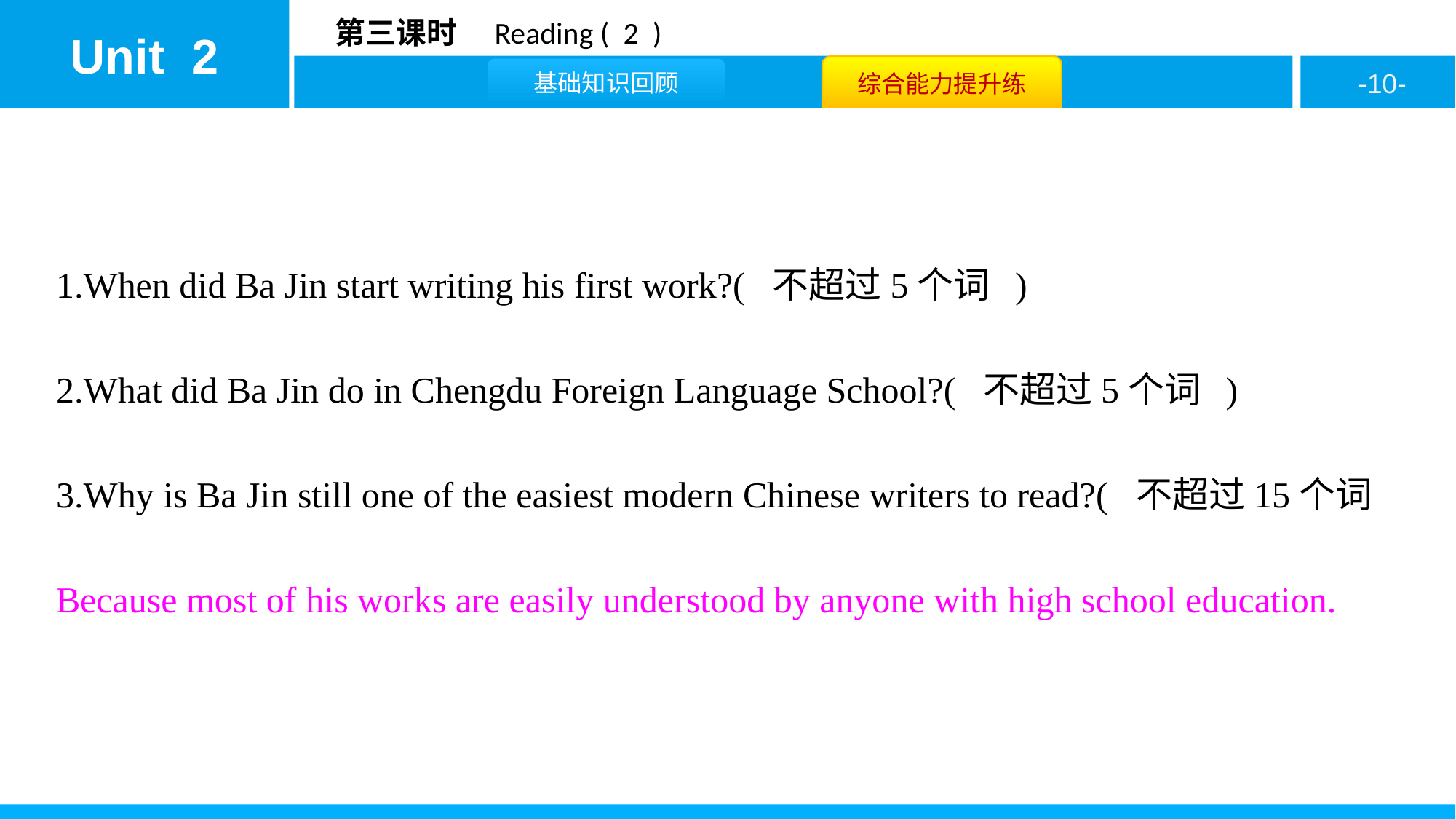

1.When did Ba Jin start writing his first work?(  不超过5个词  )
In the late 1920s.
2.What did Ba Jin do in Chengdu Foreign Language School?(  不超过5个词  )
He studied English.
3.Why is Ba Jin still one of the easiest modern Chinese writers to read?(  不超过15个词  )
Because most of his works are easily understood by anyone with high school education.